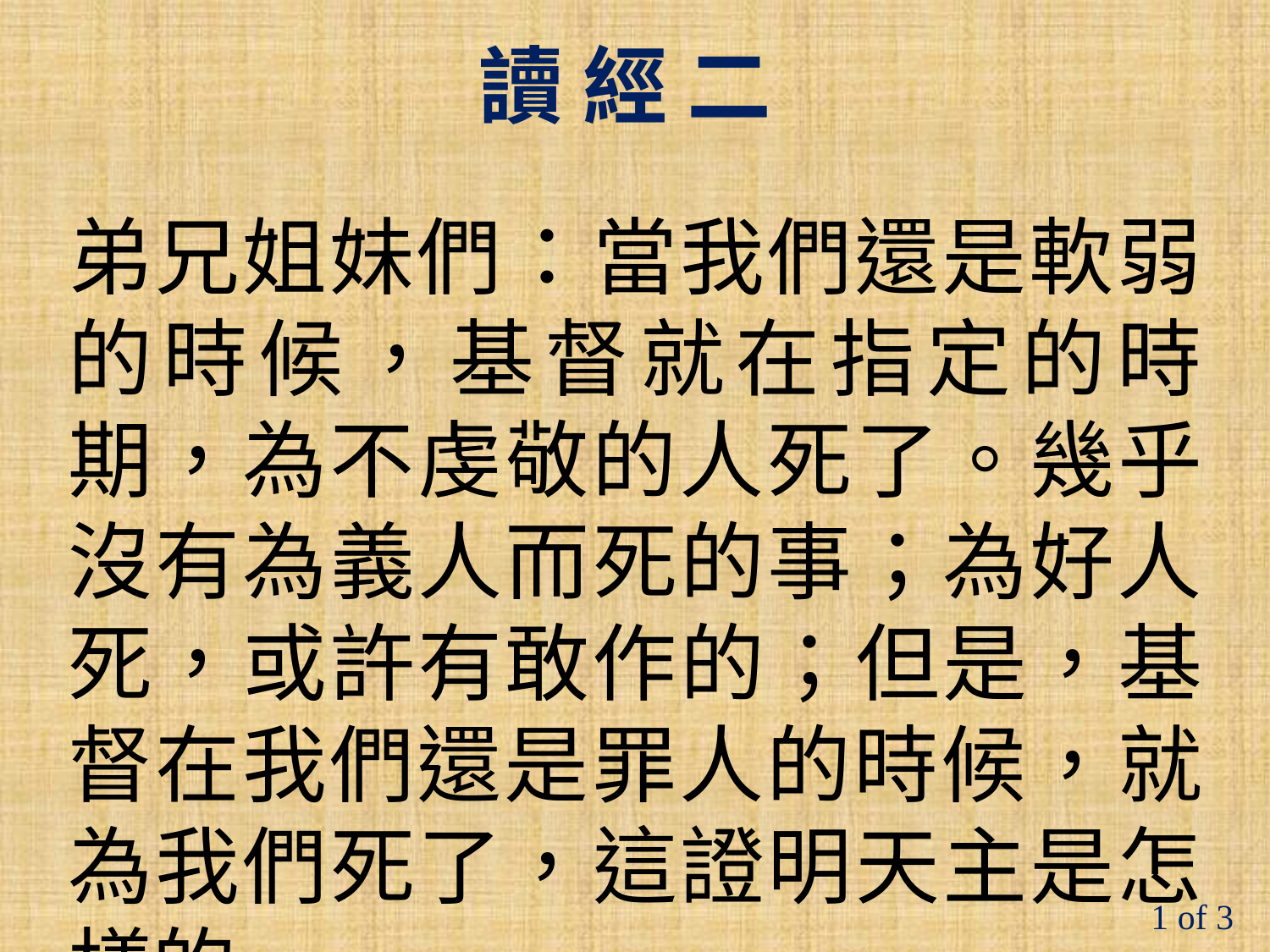

讀 經 二

弟兄姐妹們：當我們還是軟弱的時候，基督就在指定的時期，為不虔敬的人死了。幾乎沒有為義人而死的事；為好人死，或許有敢作的；但是，基督在我們還是罪人的時候，就為我們死了，這證明天主是怎樣的
1 of 3